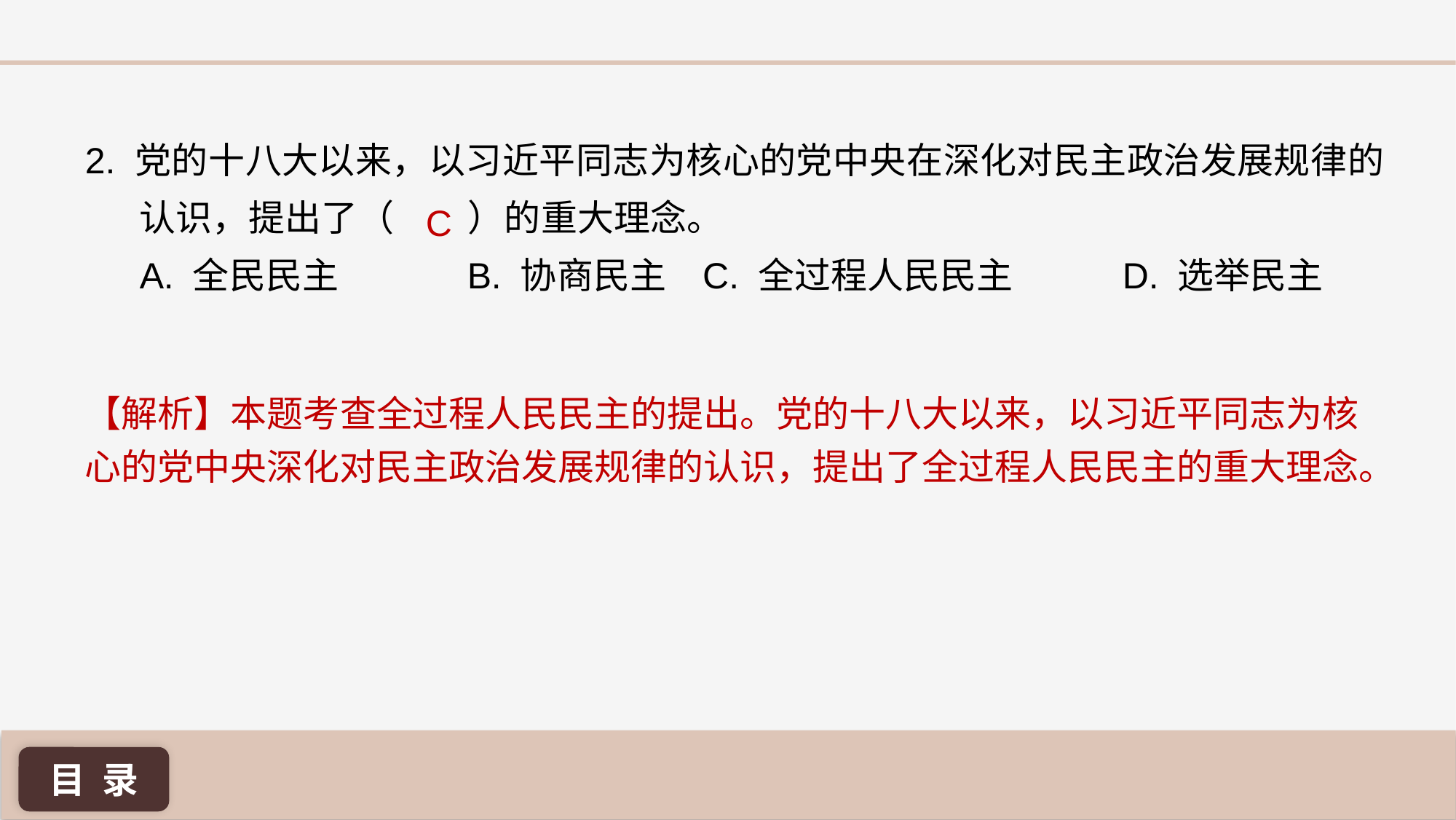

2. 党的十八大以来，以习近平同志为核心的党中央在深化对民主政治发展规律的认识，提出了（         ）的重大理念。
A. 全民民主 		B. 协商民主	 C. 全过程人民民主 	D. 选举民主
C
【解析】本题考查全过程人民民主的提出。党的十八大以来，以习近平同志为核心的党中央深化对民主政治发展规律的认识，提出了全过程人民民主的重大理念。